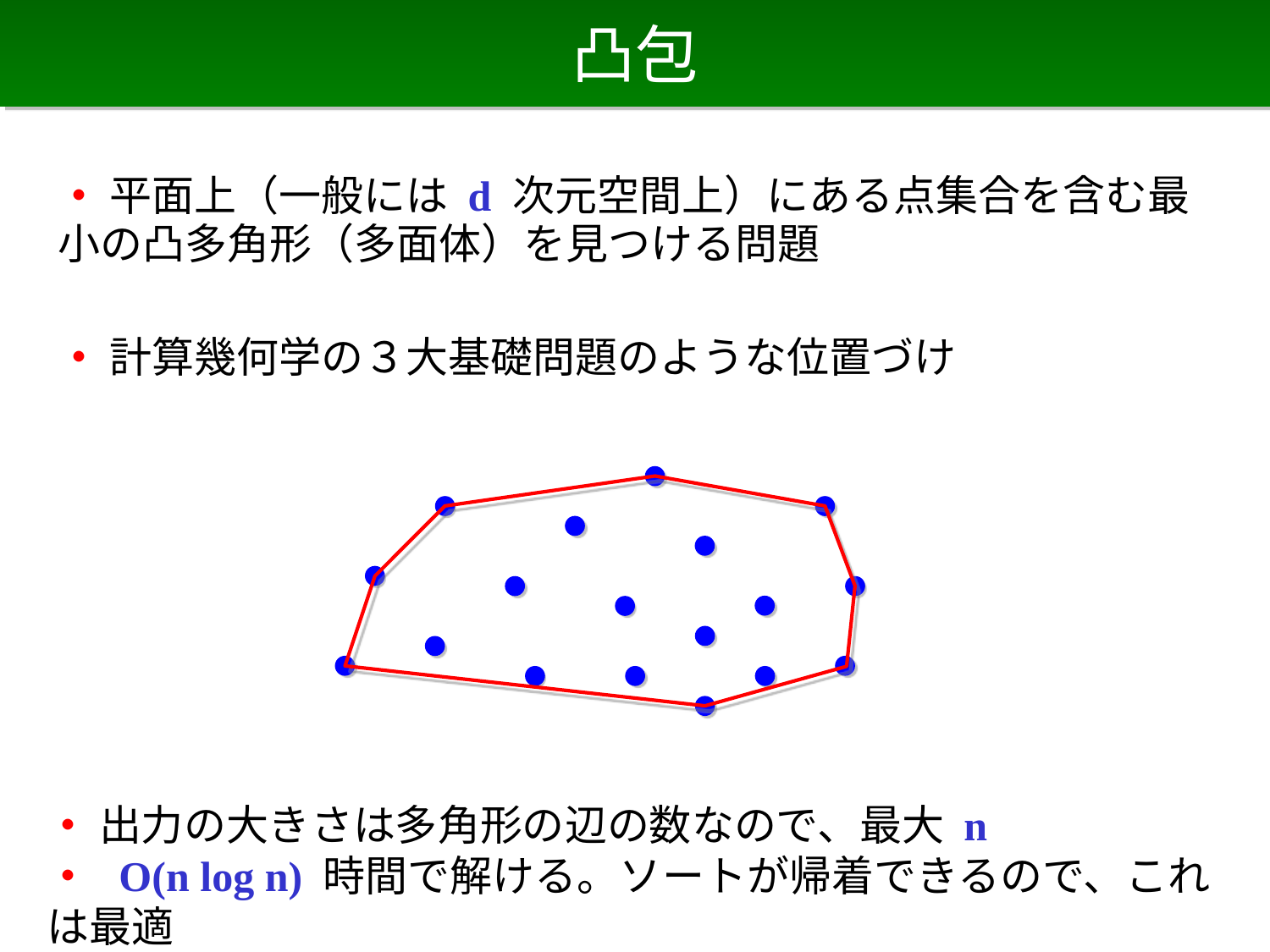

# 凸包
・ 平面上（一般には d 次元空間上）にある点集合を含む最小の凸多角形（多面体）を見つける問題

・ 計算幾何学の３大基礎問題のような位置づけ

・ 出力の大きさは多角形の辺の数なので、最大 n
・  O(n log n) 時間で解ける。ソートが帰着できるので、これは最適